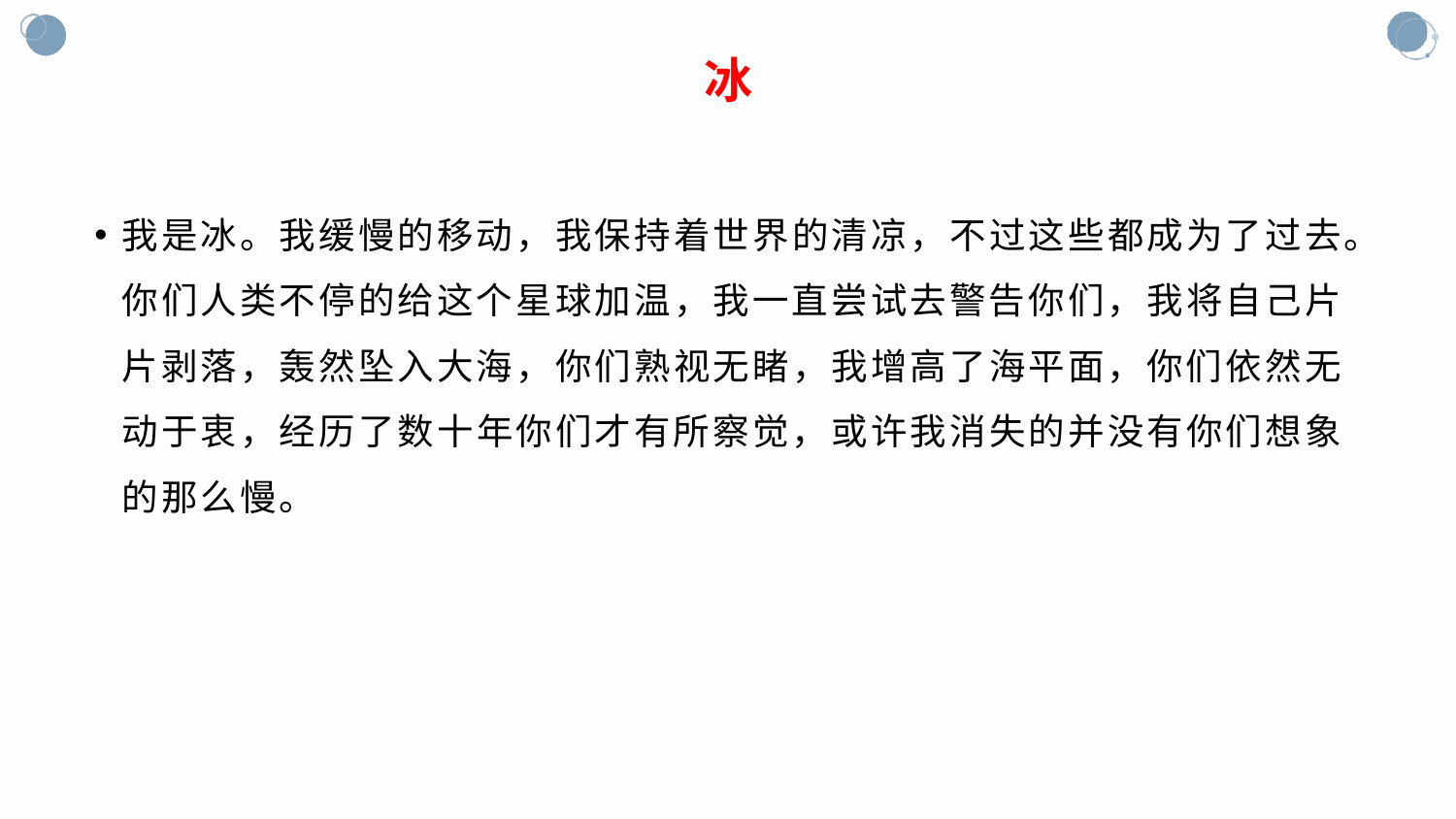

# 冰
我是冰。我缓慢的移动，我保持着世界的清凉，不过这些都成为了过去。你们人类不停的给这个星球加温，我一直尝试去警告你们，我将自己片片剥落，轰然坠入大海，你们熟视无睹，我增高了海平面，你们依然无动于衷，经历了数十年你们才有所察觉，或许我消失的并没有你们想象的那么慢。